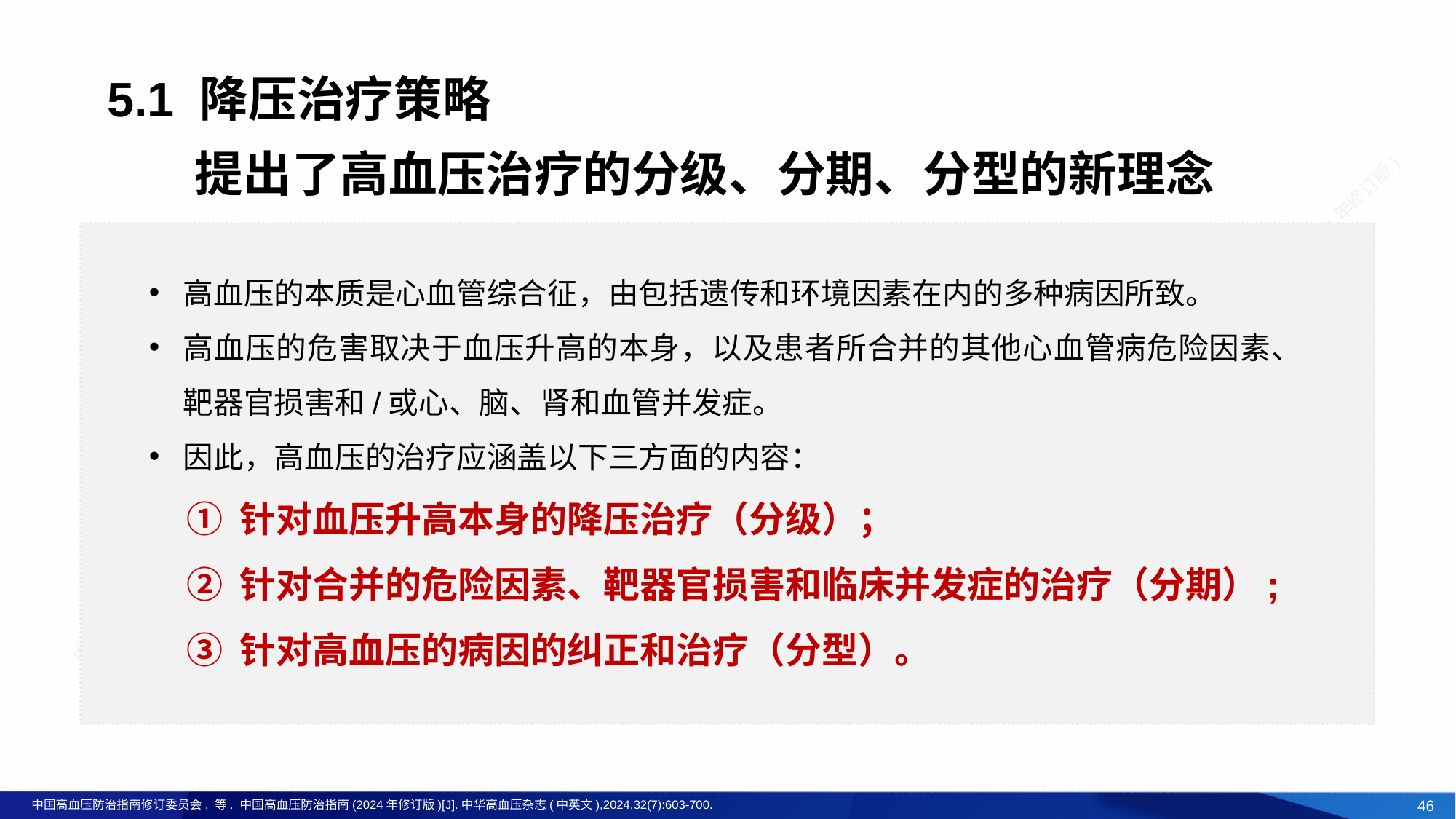

5.1 降压治疗策略
提出了高血压治疗的分级、分期、分型的新理念

高血压的本质是心血管综合征，由包括遗传和环境因素在内的多种病因所致。
高血压的危害取决于血压升高的本身，以及患者所合并的其他心血管病危险因素、靶器官损害和/或心、脑、肾和血管并发症。
因此，高血压的治疗应涵盖以下三方面的内容：
① 针对血压升高本身的降压治疗（分级）；
② 针对合并的危险因素、靶器官损害和临床并发症的治疗（分期）;
③ 针对高血压的病因的纠正和治疗（分型）。